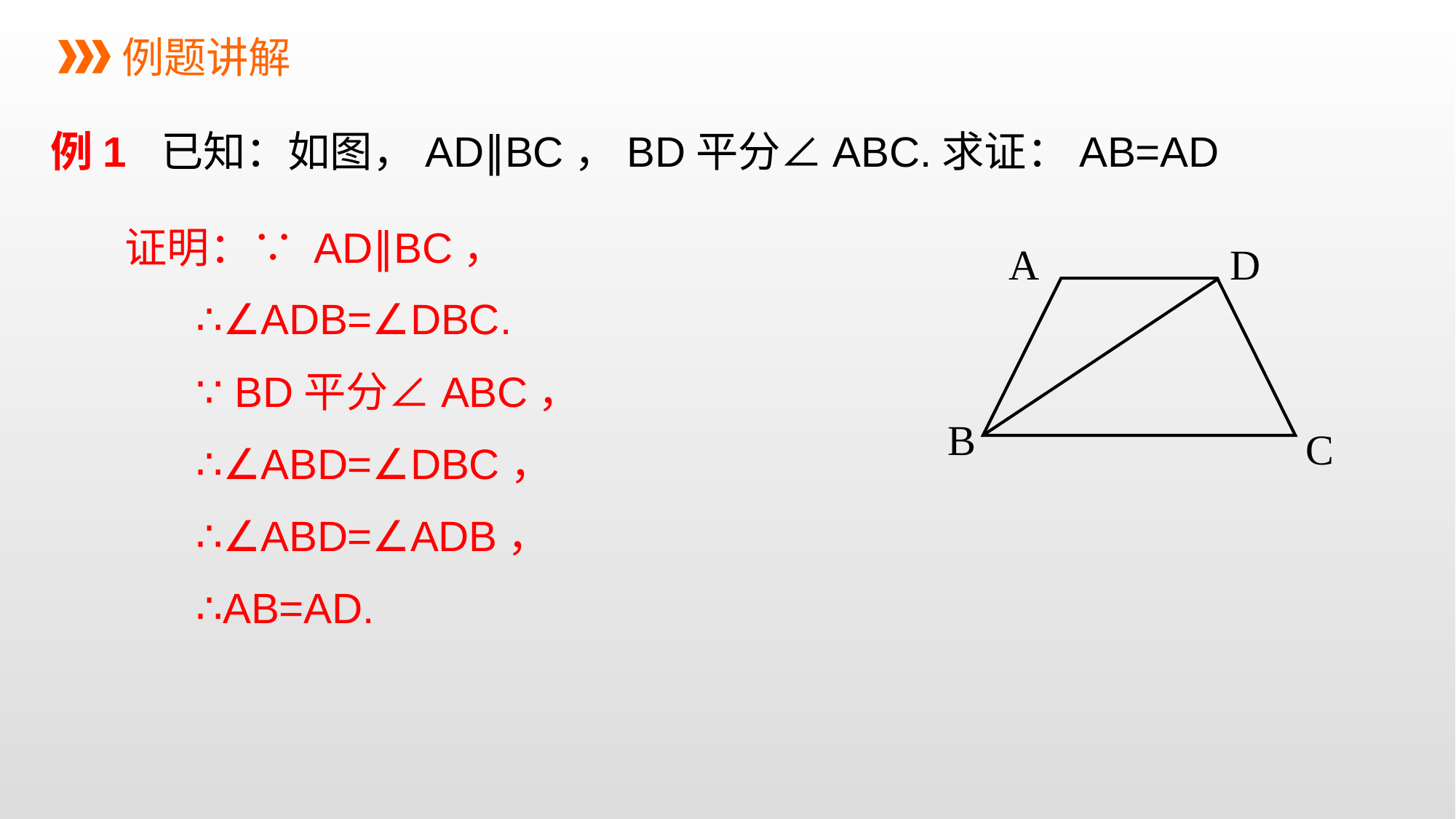

例题讲解

例1  已知：如图，AD∥BC，BD平分∠ABC.求证：AB=AD
证明：∵ AD∥BC，
      ∴∠ADB=∠DBC.
      ∵ BD平分∠ABC，
      ∴∠ABD=∠DBC，
      ∴∠ABD=∠ADB，
      ∴AB=AD.
A
D

B
C